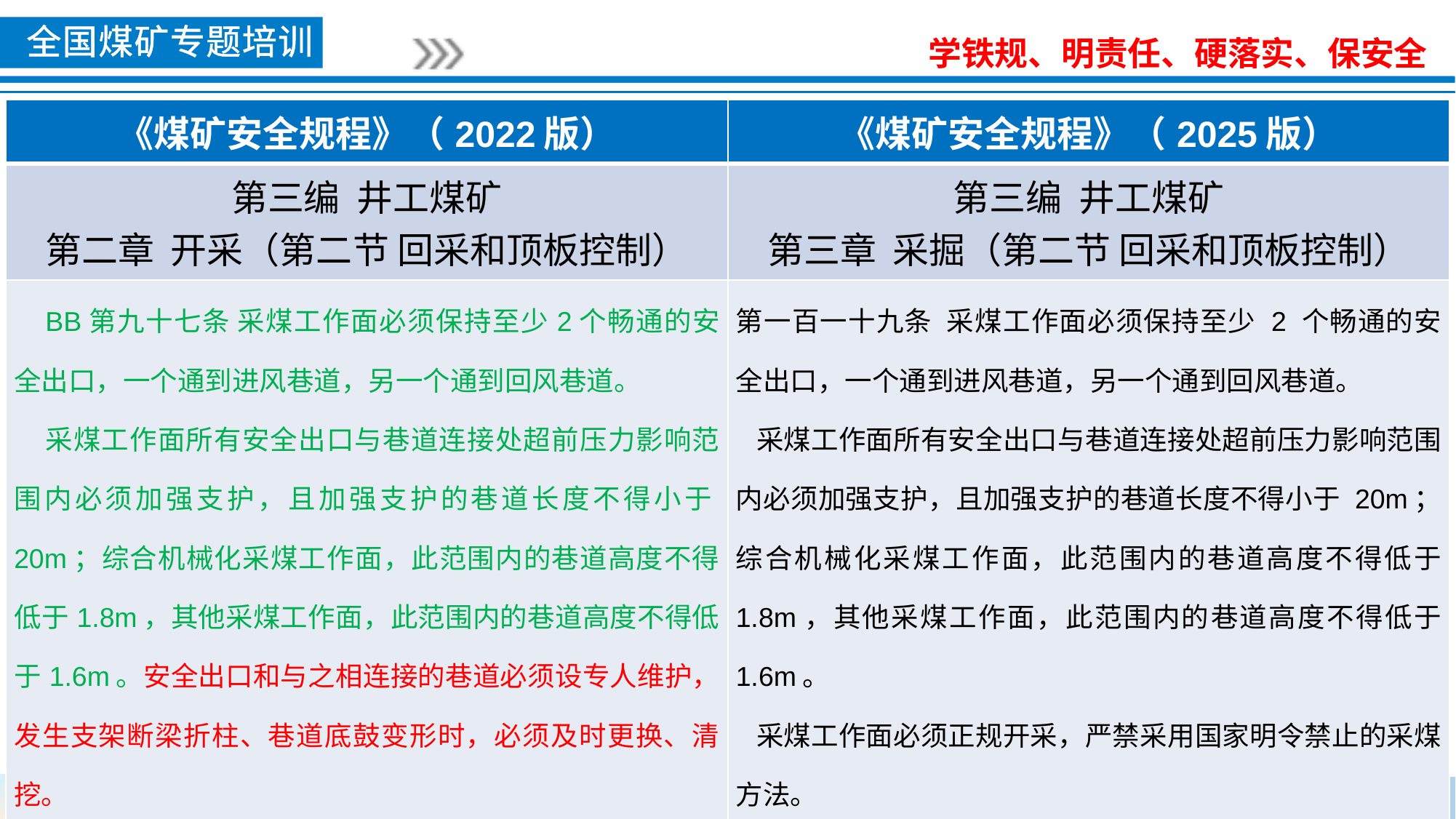

| 《煤矿安全规程》（2022版） | 《煤矿安全规程》（2025版） |
| --- | --- |
| 第三编 井工煤矿 第二章 开采（第二节 回采和顶板控制） | 第三编 井工煤矿 第三章 采掘（第二节 回采和顶板控制） |
| BB第九十七条 采煤工作面必须保持至少2个畅通的安全出口，一个通到进风巷道，另一个通到回风巷道。 采煤工作面所有安全出口与巷道连接处超前压力影响范围内必须加强支护，且加强支护的巷道长度不得小于20m；综合机械化采煤工作面，此范围内的巷道高度不得低于1.8m，其他采煤工作面，此范围内的巷道高度不得低于1.6m。安全出口和与之相连接的巷道必须设专人维护，发生支架断梁折柱、巷道底鼓变形时，必须及时更换、清挖。 采煤工作面必须正规开采，严禁采用国家明令禁止的采煤方法。 | 第一百一十九条 采煤工作面必须保持至少 2 个畅通的安全出口，一个通到进风巷道，另一个通到回风巷道。 采煤工作面所有安全出口与巷道连接处超前压力影响范围内必须加强支护，且加强支护的巷道长度不得小于 20m；综合机械化采煤工作面，此范围内的巷道高度不得低于 1.8m，其他采煤工作面，此范围内的巷道高度不得低于 1.6m。 采煤工作面必须正规开采，严禁采用国家明令禁止的采煤方法。 |